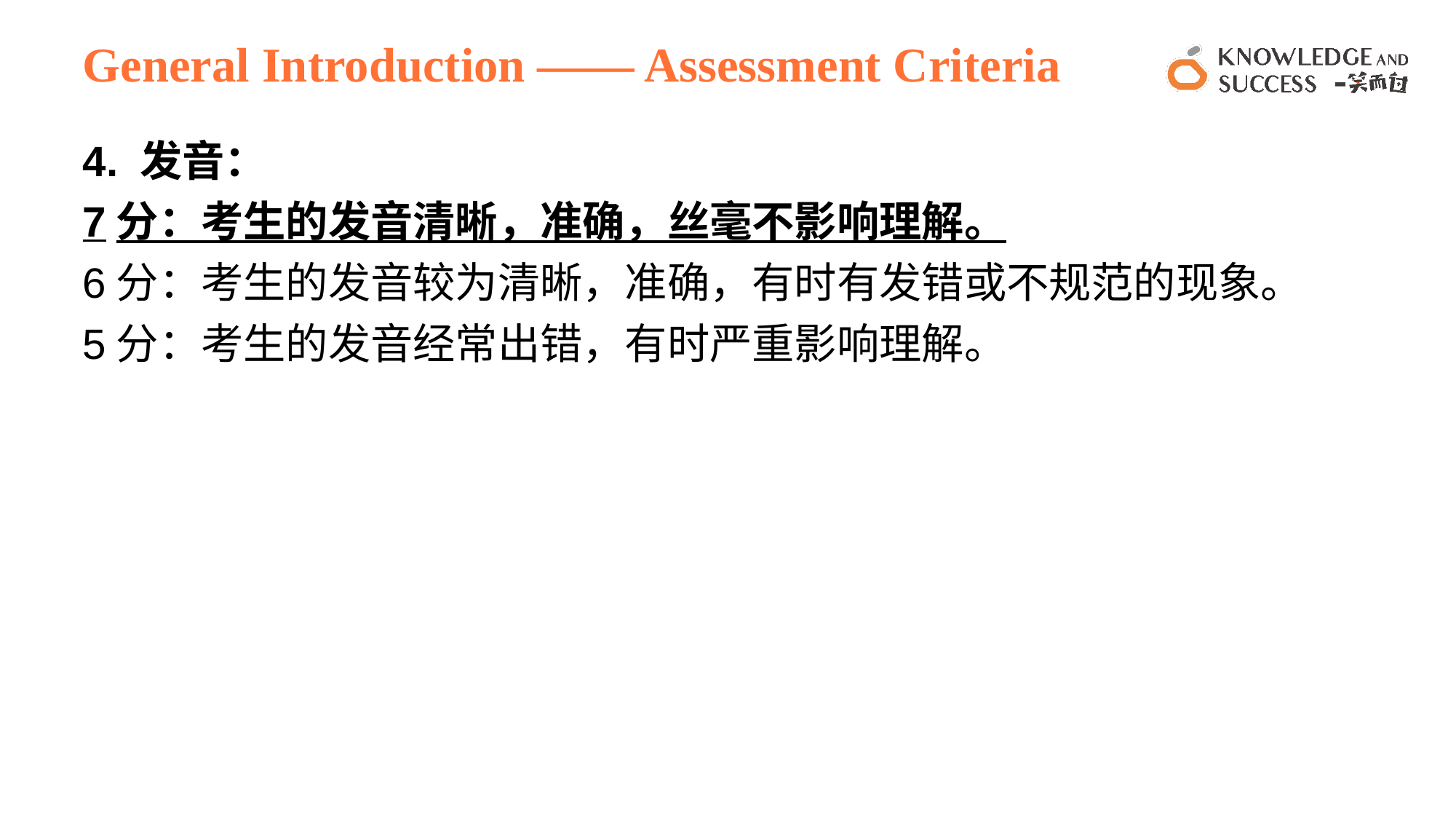

# General Introduction —— Assessment Criteria
4. 发音：
7分：考生的发音清晰，准确，丝毫不影响理解。
6分：考生的发音较为清晰，准确，有时有发错或不规范的现象。
5分：考生的发音经常出错，有时严重影响理解。